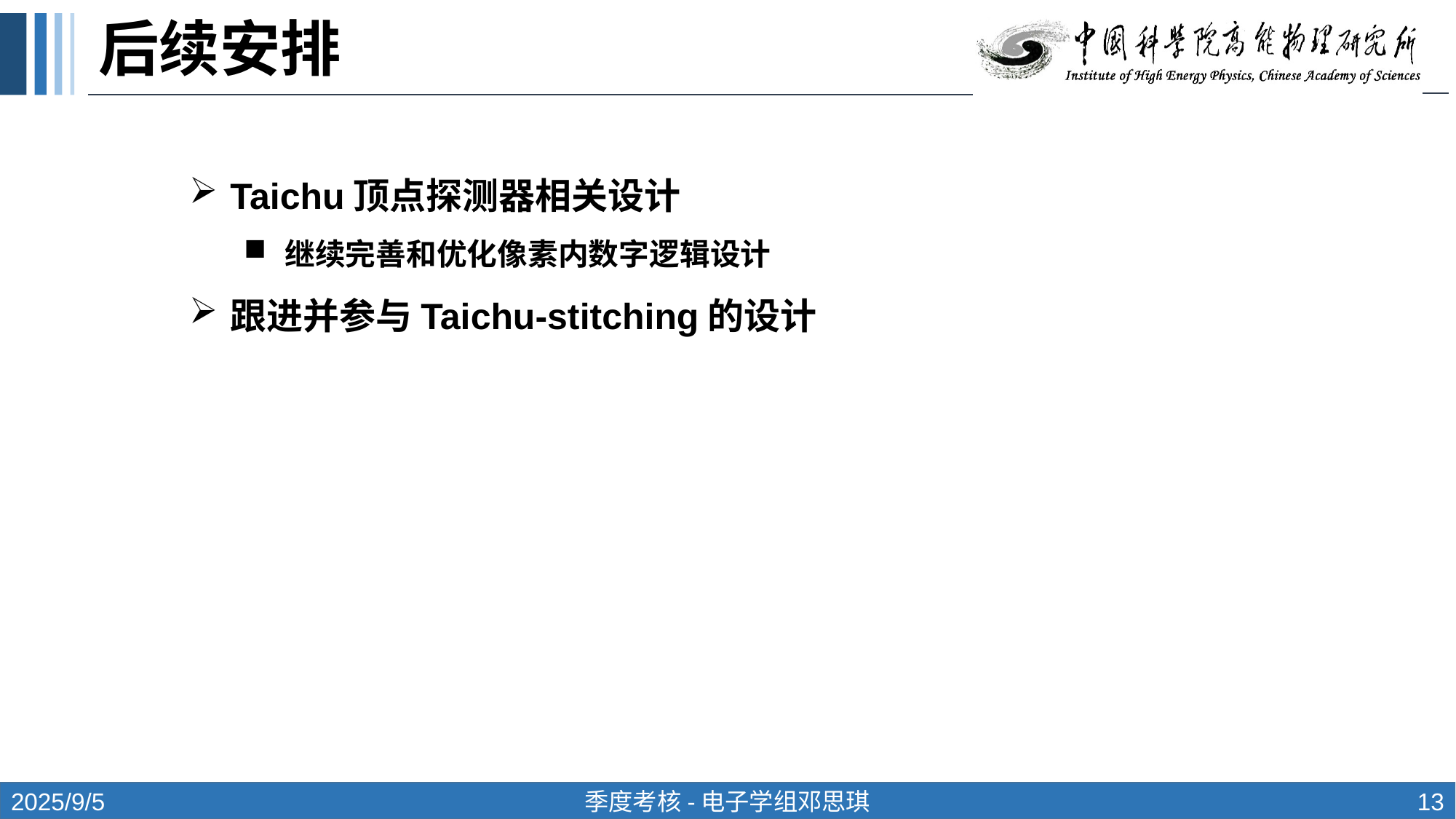

# 后续安排
Taichu顶点探测器相关设计
继续完善和优化像素内数字逻辑设计
跟进并参与Taichu-stitching的设计
2025/9/5
季度考核-电子学组邓思琪
13